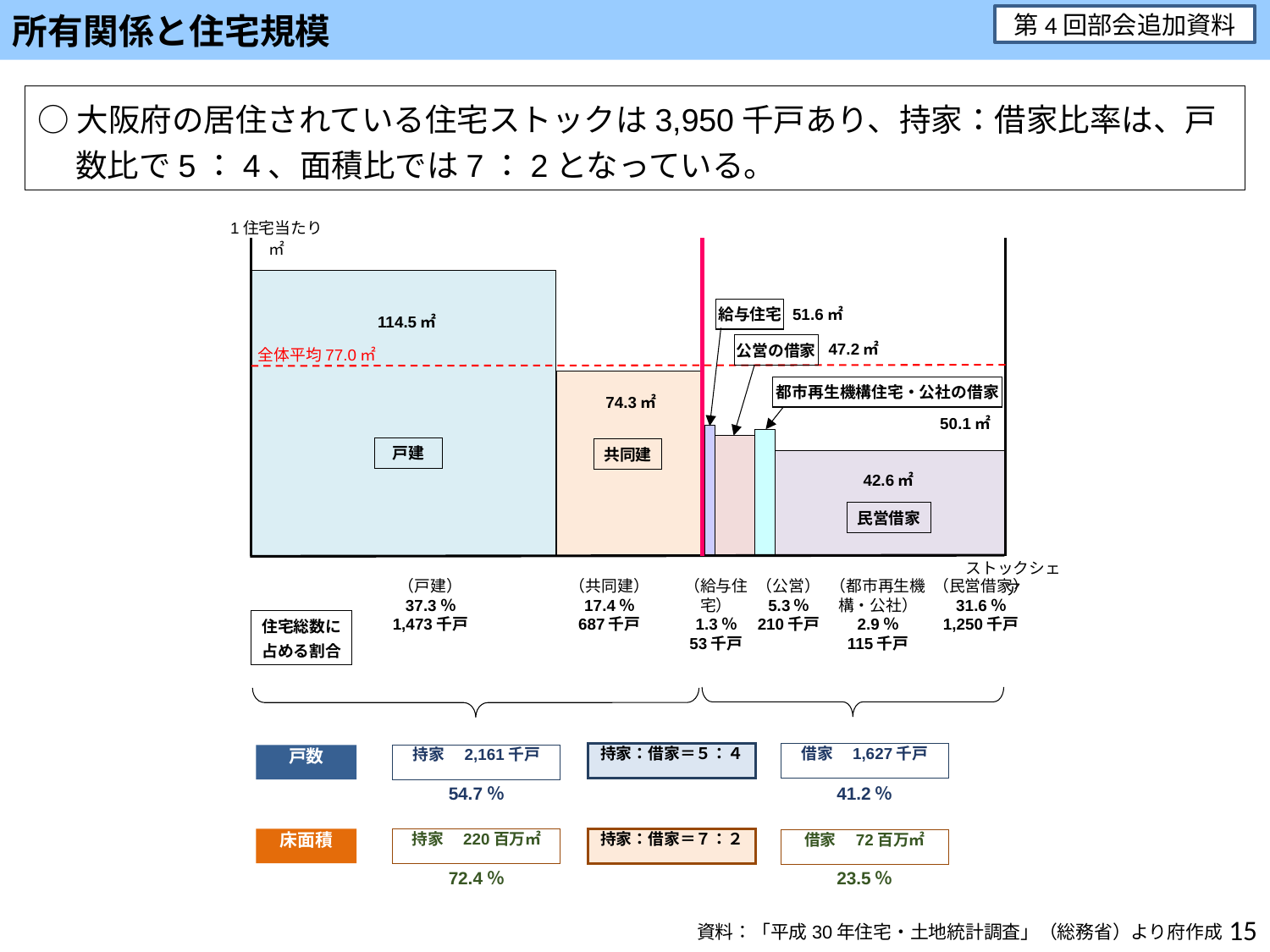

所有関係と住宅規模
第4回部会追加資料
○大阪府の居住されている住宅ストックは3,950千戸あり、持家：借家比率は、戸数比で5：4、面積比では7：2となっている。
1住宅当たり㎡

給与住宅
51.6㎡
114.5㎡
公営の借家
47.2㎡
全体平均77.0㎡
都市再生機構住宅・公社の借家
74.3㎡
50.1㎡
戸建
共同建
42.6㎡

民営借家

（戸建）
 37.3％
1,473千戸
（共同建）
 17.4％
687千戸
（給与住宅）
 1.3％
53千戸
（公営）
 5.3％
210千戸
（都市再生機構・公社）
 2.9％
115千戸
（民営借家）
 31.6％
1,250千戸
住宅総数に
占める割合
持家：借家＝５：４
借家　1,627千戸
戸数
持家　2,161千戸
54.7％
41.2％
床面積
持家　220百万㎡
持家：借家＝７：２
借家　72百万㎡
72.4％
23.5％
ストックシェア
15
資料：「平成30年住宅・土地統計調査」（総務省）より府作成